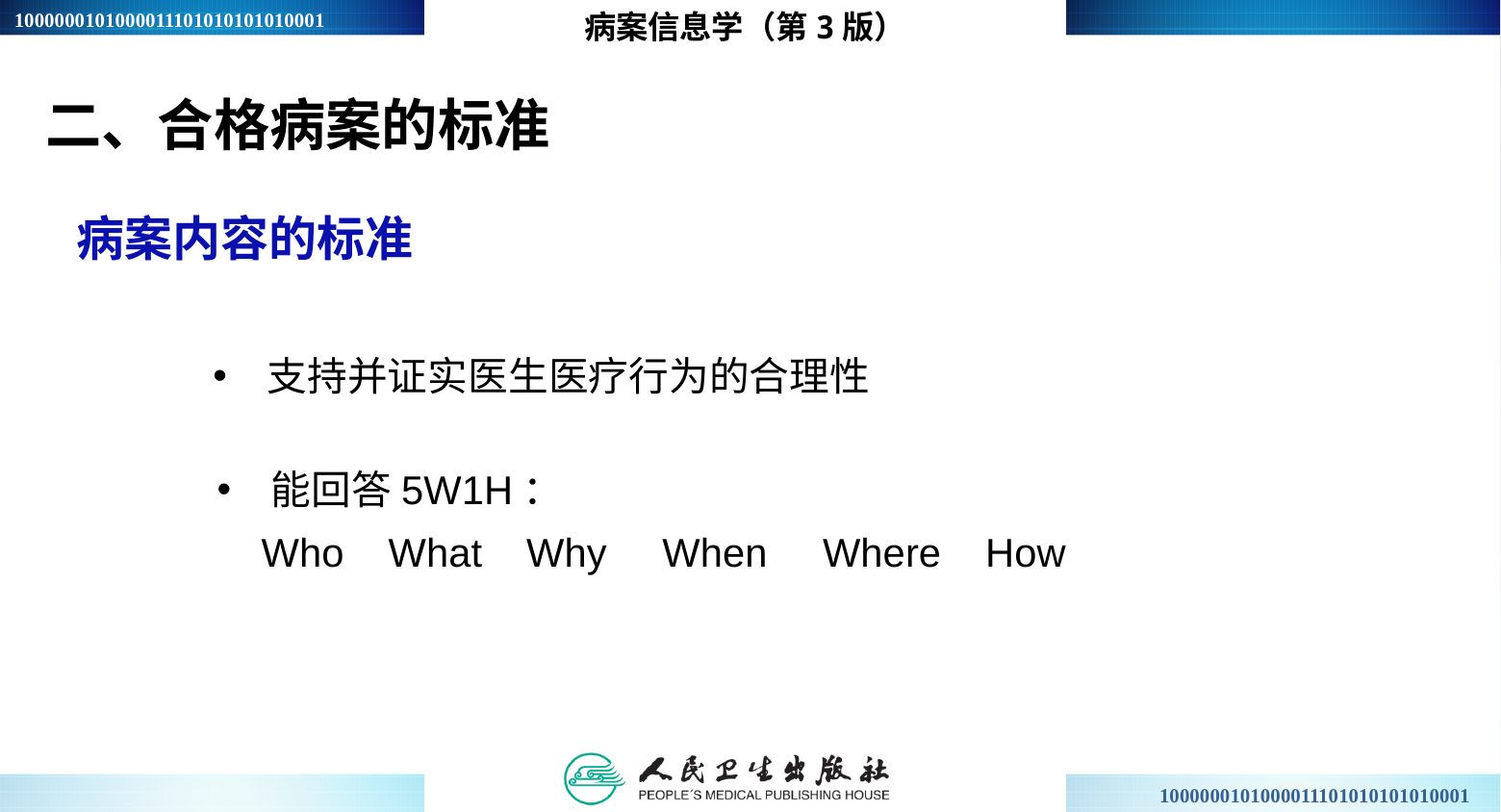

病案信息学（第3版）
二、合格病案的标准
病案内容的标准
支持并证实医生医疗行为的合理性
能回答5W1H：
    Who    What    Why     When     Where    How